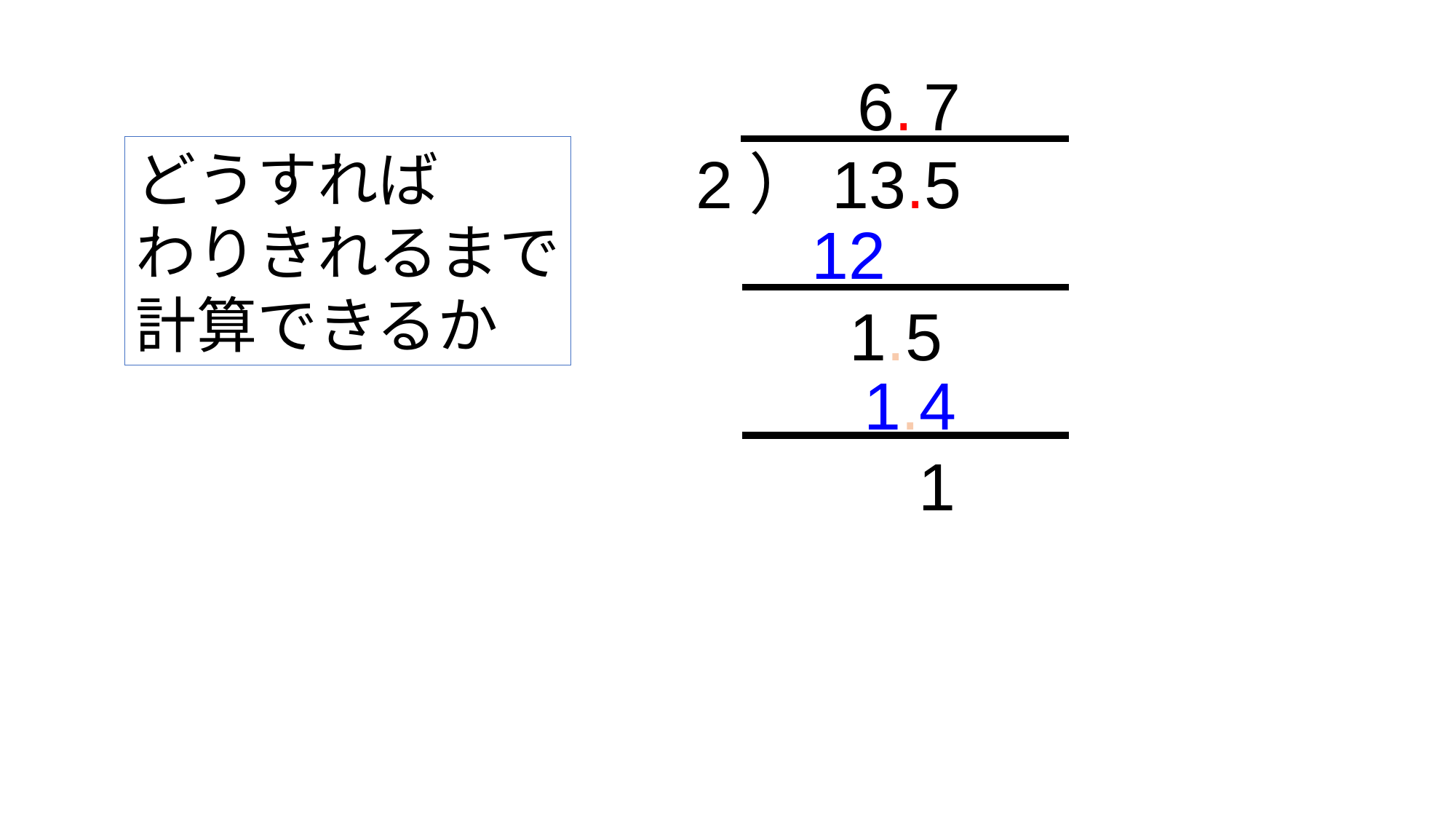

6.
7
どうすれば
わりきれるまで
計算できるか
2）13.5
12
1.5
1.4
1